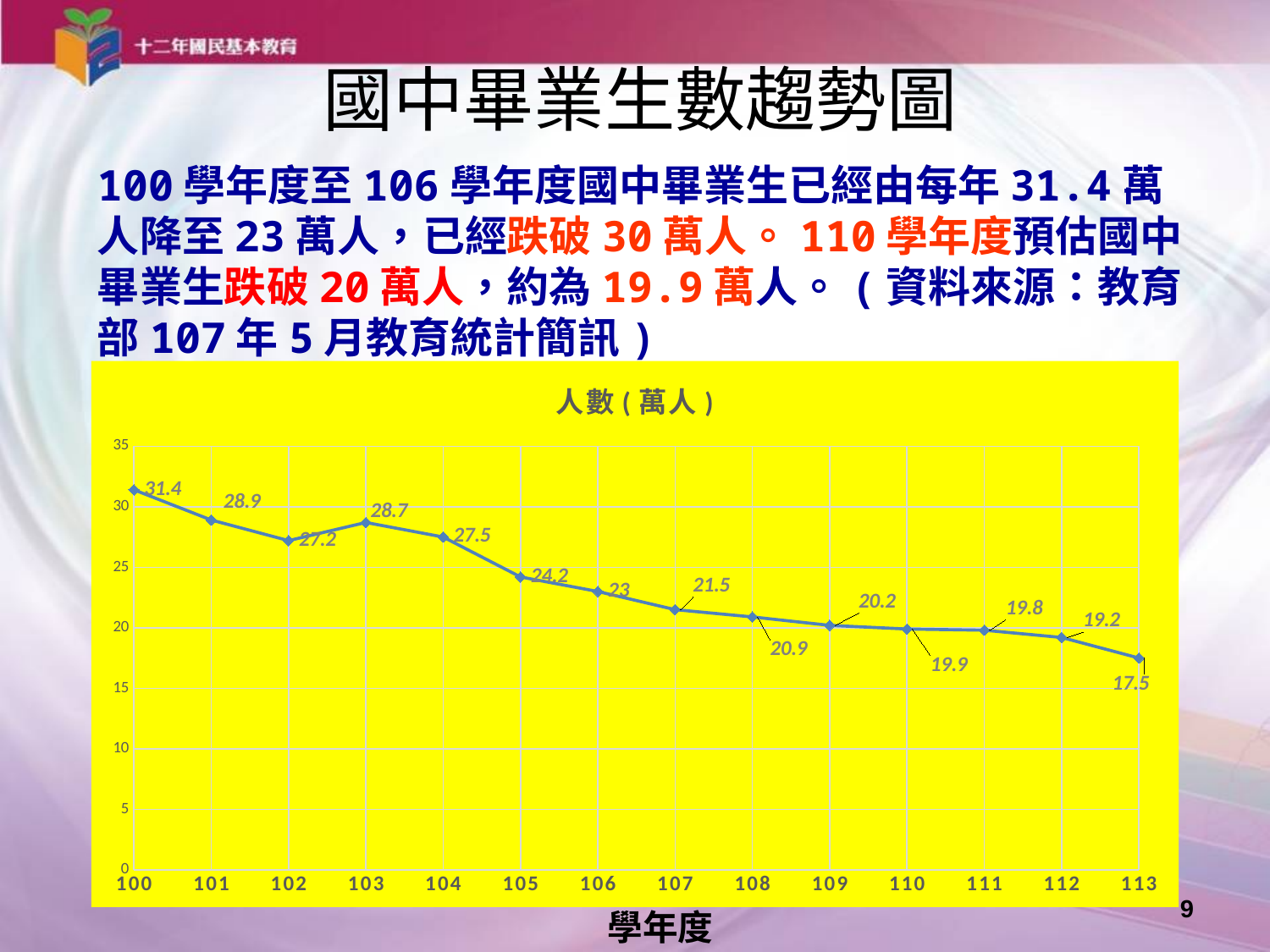

國中畢業生數趨勢圖
100學年度至106學年度國中畢業生已經由每年31.4萬人降至23萬人，已經跌破30萬人。110學年度預估國中畢業生跌破20萬人，約為19.9萬人。(資料來源：教育部107年5月教育統計簡訊)

### Chart:

| Category | 人數(萬人) |
|---|---|
9
學年度